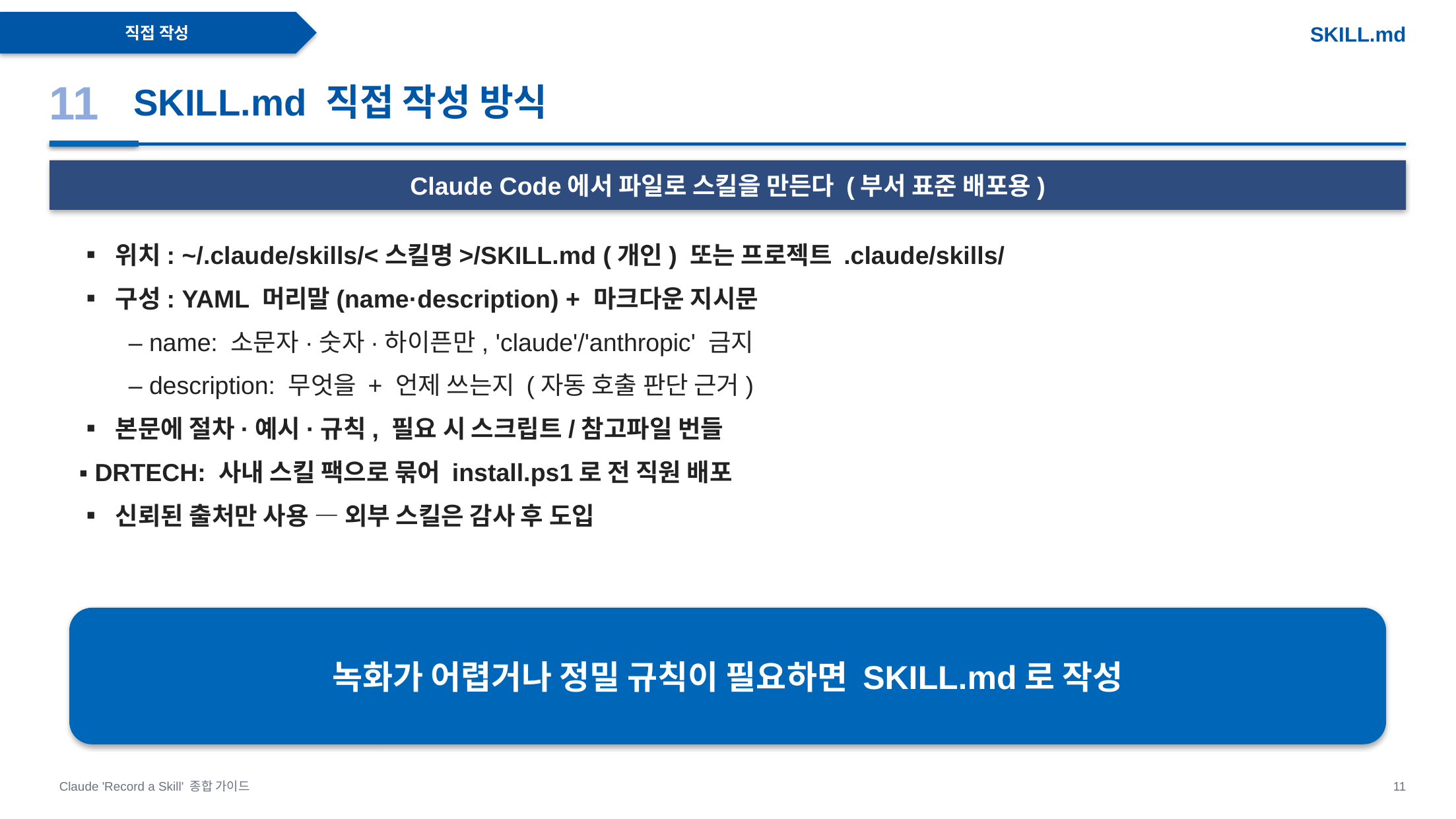

직접 작성
SKILL.md
11
SKILL.md 직접 작성 방식

Claude Code에서 파일로 스킬을 만든다 (부서 표준 배포용)
▪ 위치: ~/.claude/skills/<스킬명>/SKILL.md (개인) 또는 프로젝트 .claude/skills/
▪ 구성: YAML 머리말(name·description) + 마크다운 지시문
– name: 소문자·숫자·하이픈만, 'claude'/'anthropic' 금지
– description: 무엇을 + 언제 쓰는지 (자동 호출 판단 근거)
▪ 본문에 절차·예시·규칙, 필요 시 스크립트/참고파일 번들
▪ DRTECH: 사내 스킬 팩으로 묶어 install.ps1로 전 직원 배포
▪ 신뢰된 출처만 사용 — 외부 스킬은 감사 후 도입
녹화가 어렵거나 정밀 규칙이 필요하면 SKILL.md로 작성
Claude 'Record a Skill' 종합 가이드
11